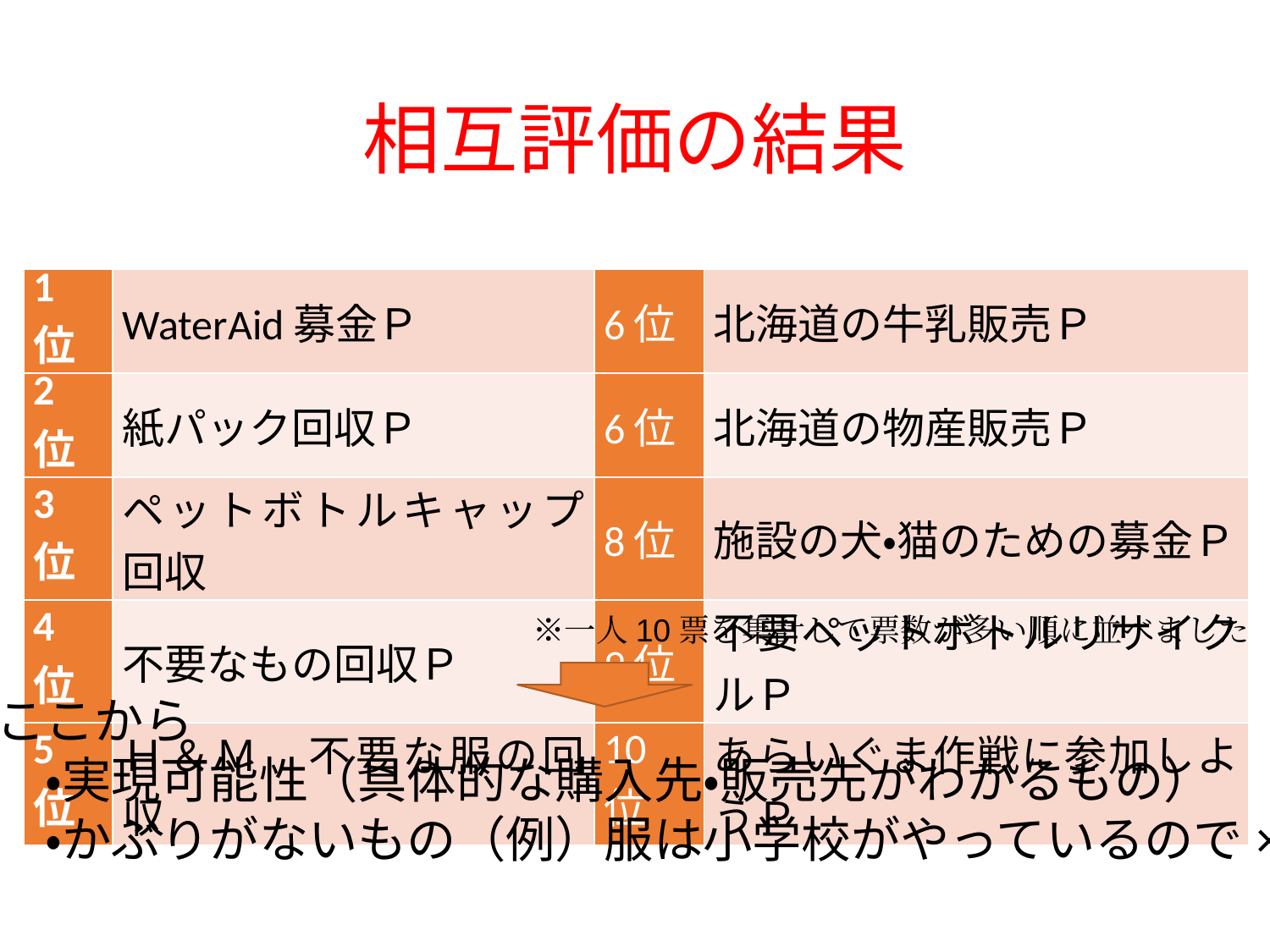

# 相互評価の結果
| 1位 | WaterAid募金Ｐ | 6位 | 北海道の牛乳販売Ｐ |
| --- | --- | --- | --- |
| 2位 | 紙パック回収Ｐ | 6位 | 北海道の物産販売Ｐ |
| 3位 | ペットボトルキャップ回収 | 8位 | 施設の犬・猫のための募金Ｐ |
| 4位 | 不要なもの回収Ｐ | 9位 | 不要ペットボトルリサイクルＰ |
| 5位 | Ｈ＆Ｍ　不要な服の回収 | 10位 | あらいぐま作戦に参加しようＰ |
　※一人10票を集計して票数が多い順に並べました

ここから
　・実現可能性（具体的な購入先・販売先がわかるもの）
　・かぶりがないもの（例）服は小学校がやっているので×